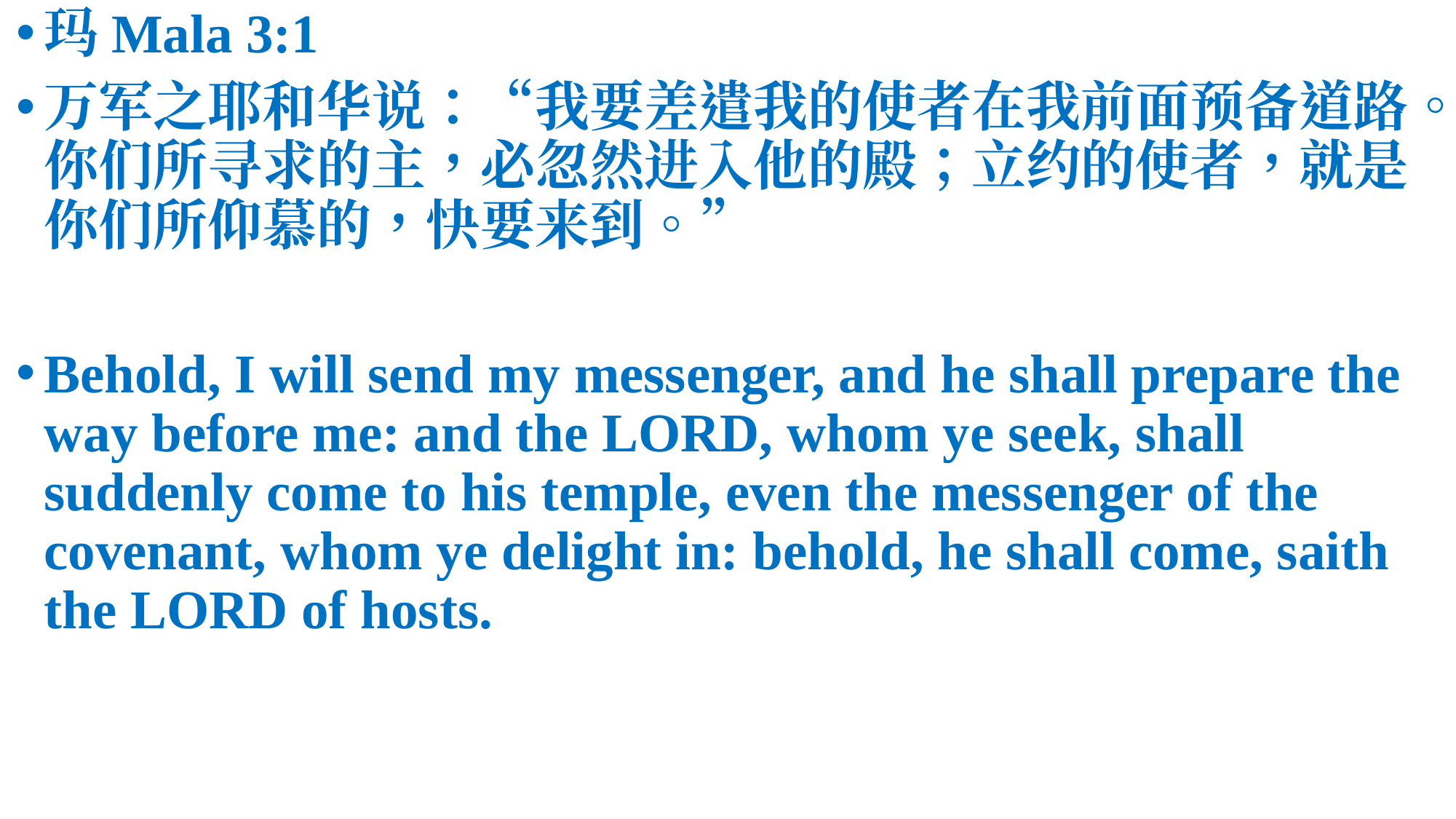

玛Mala 3:1
万军之耶和华说：“我要差遣我的使者在我前面预备道路。你们所寻求的主，必忽然进入他的殿；立约的使者，就是你们所仰慕的，快要来到。”

Behold, I will send my messenger, and he shall prepare the way before me: and the LORD, whom ye seek, shall suddenly come to his temple, even the messenger of the covenant, whom ye delight in: behold, he shall come, saith the LORD of hosts.